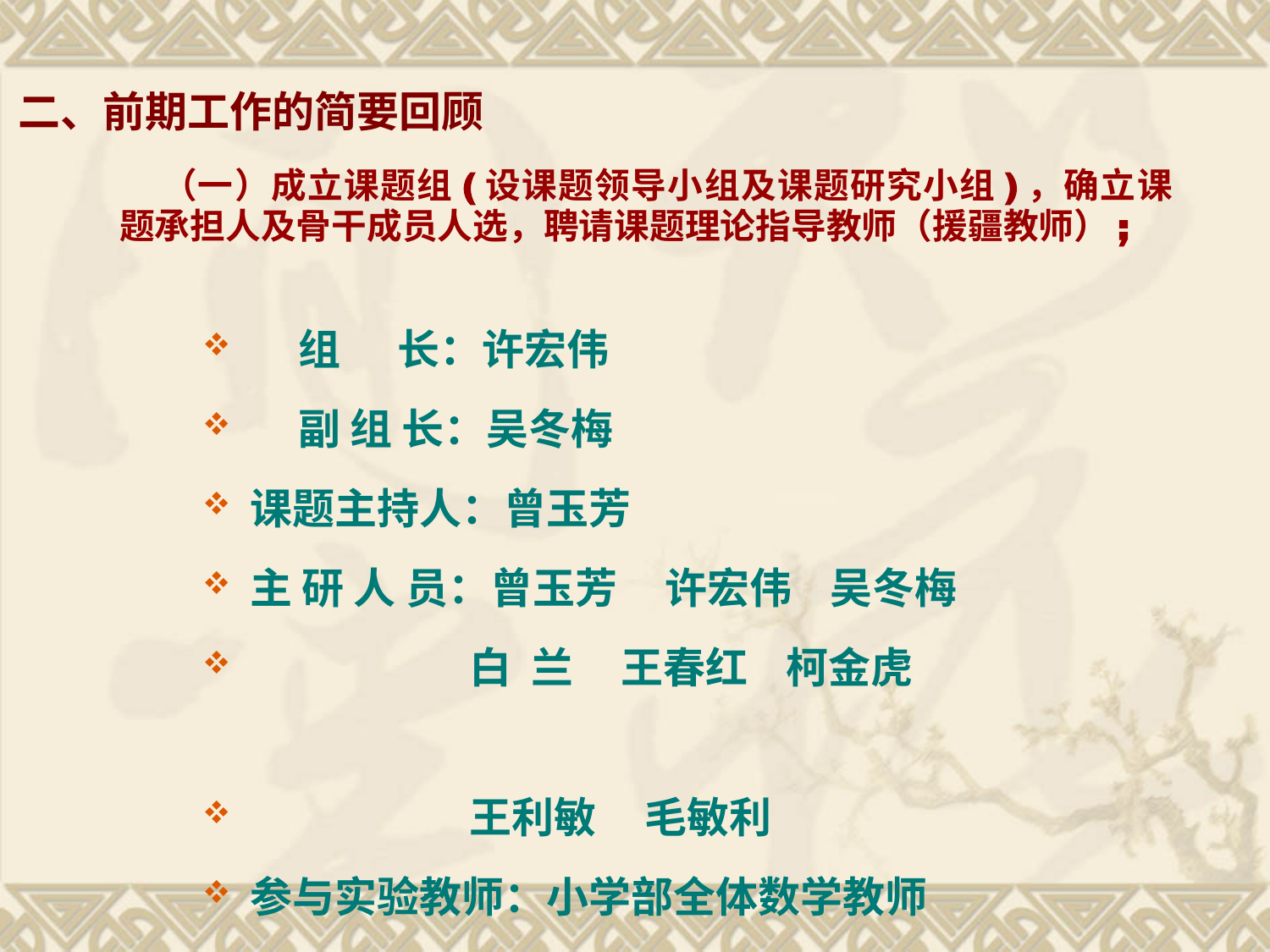

# 二、前期工作的简要回顾
（一）成立课题组(设课题领导小组及课题研究小组)，确立课题承担人及骨干成员人选，聘请课题理论指导教师（援疆教师）;

    组      长：许宏伟
    副 组 长：吴冬梅
课题主持人：曾玉芳
主 研 人 员：曾玉芳     许宏伟    吴冬梅
                      白  兰     王春红    柯金虎
                      王利敏     毛敏利
参与实验教师：小学部全体数学教师